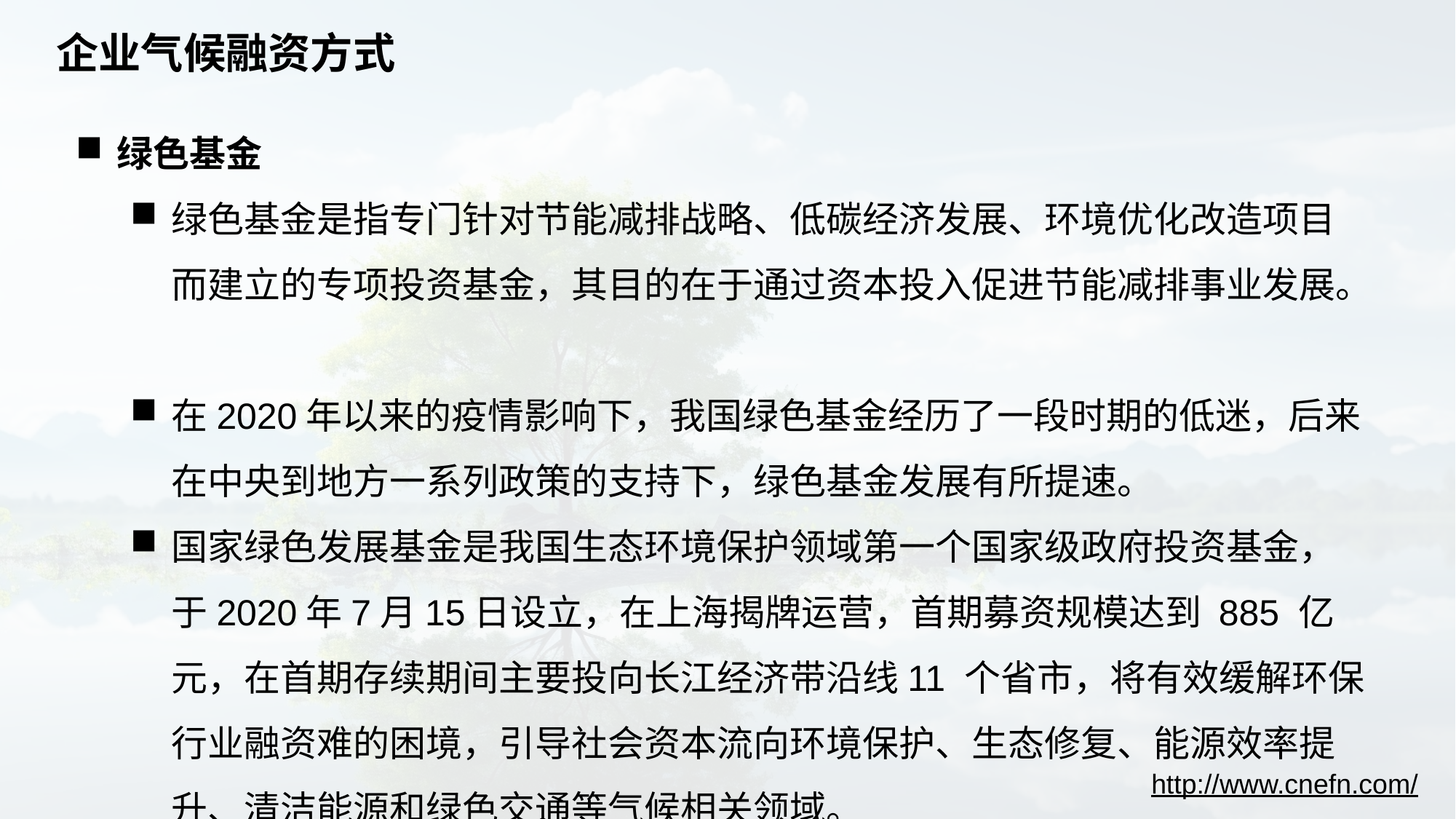

# 企业气候融资方式
绿色基金
绿色基金是指专门针对节能减排战略、低碳经济发展、环境优化改造项目而建立的专项投资基金，其目的在于通过资本投入促进节能减排事业发展。
在2020年以来的疫情影响下，我国绿色基金经历了一段时期的低迷，后来在中央到地方一系列政策的支持下，绿色基金发展有所提速。
国家绿色发展基金是我国生态环境保护领域第一个国家级政府投资基金，于2020年7月15日设立，在上海揭牌运营，首期募资规模达到 885 亿元，在首期存续期间主要投向长江经济带沿线11 个省市，将有效缓解环保行业融资难的困境，引导社会资本流向环境保护、生态修复、能源效率提升、清洁能源和绿色交通等气候相关领域。